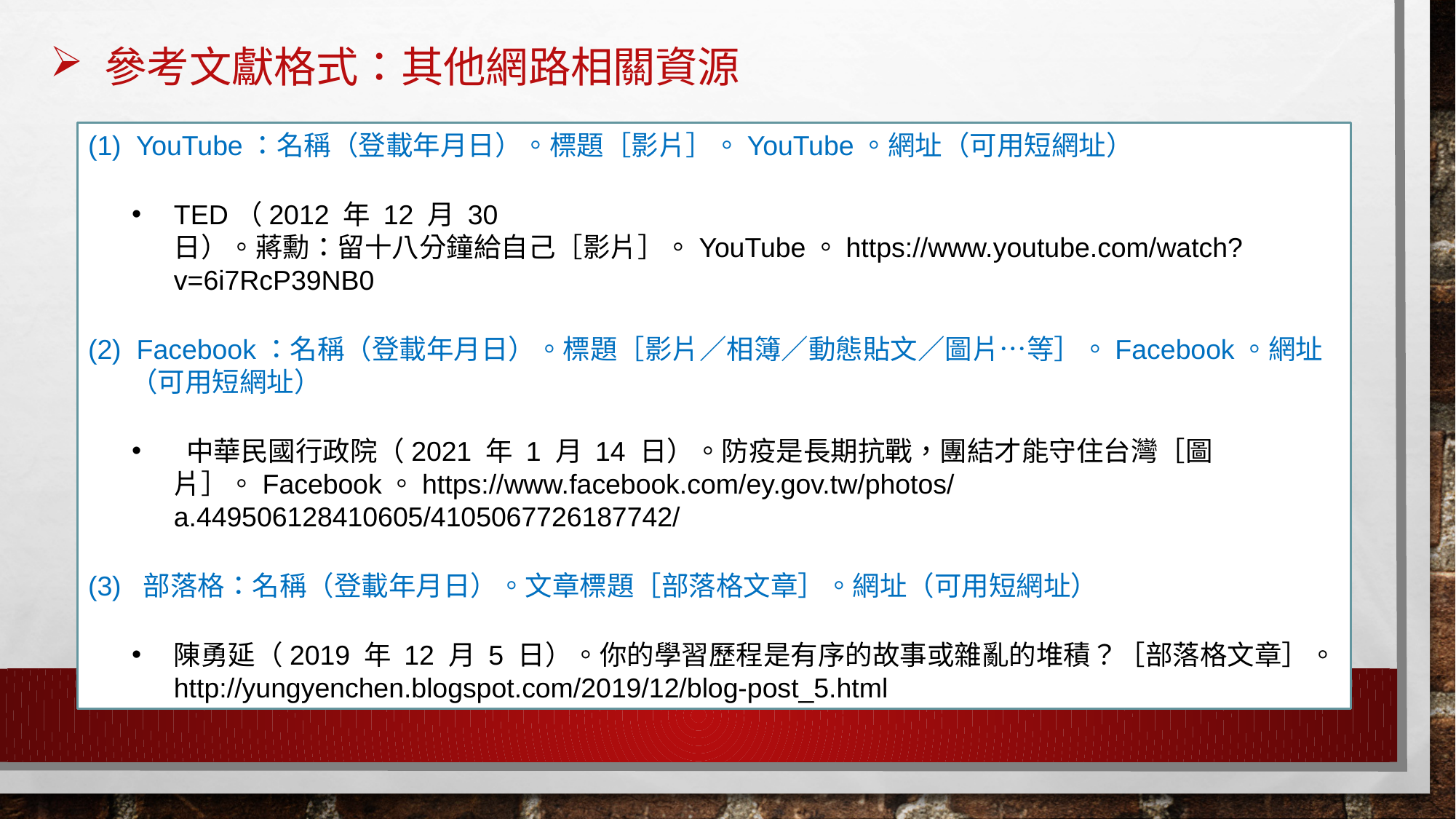

參考文獻格式：其他網路相關資源
(1)  YouTube：名稱（登載年月日）。標題［影片］。YouTube。網址（可用短網址）
TED（2012 年 12 月 30 日）。蔣勳：留十八分鐘給自己［影片］。YouTube。https://www.youtube.com/watch?v=6i7RcP39NB0
(2)  Facebook：名稱（登載年月日）。標題［影片∕相簿∕動態貼文∕圖片…等］。Facebook。網址（可用短網址）
 中華民國行政院（2021 年 1 月 14 日）。防疫是長期抗戰，團結才能守住台灣［圖片］。Facebook。https://www.facebook.com/ey.gov.tw/photos/a.449506128410605/4105067726187742/
(3)  部落格：名稱（登載年月日）。文章標題［部落格文章］。網址（可用短網址）
陳勇延（2019 年 12 月 5 日）。你的學習歷程是有序的故事或雜亂的堆積？［部落格文章］。http://yungyenchen.blogspot.com/2019/12/blog-post_5.html